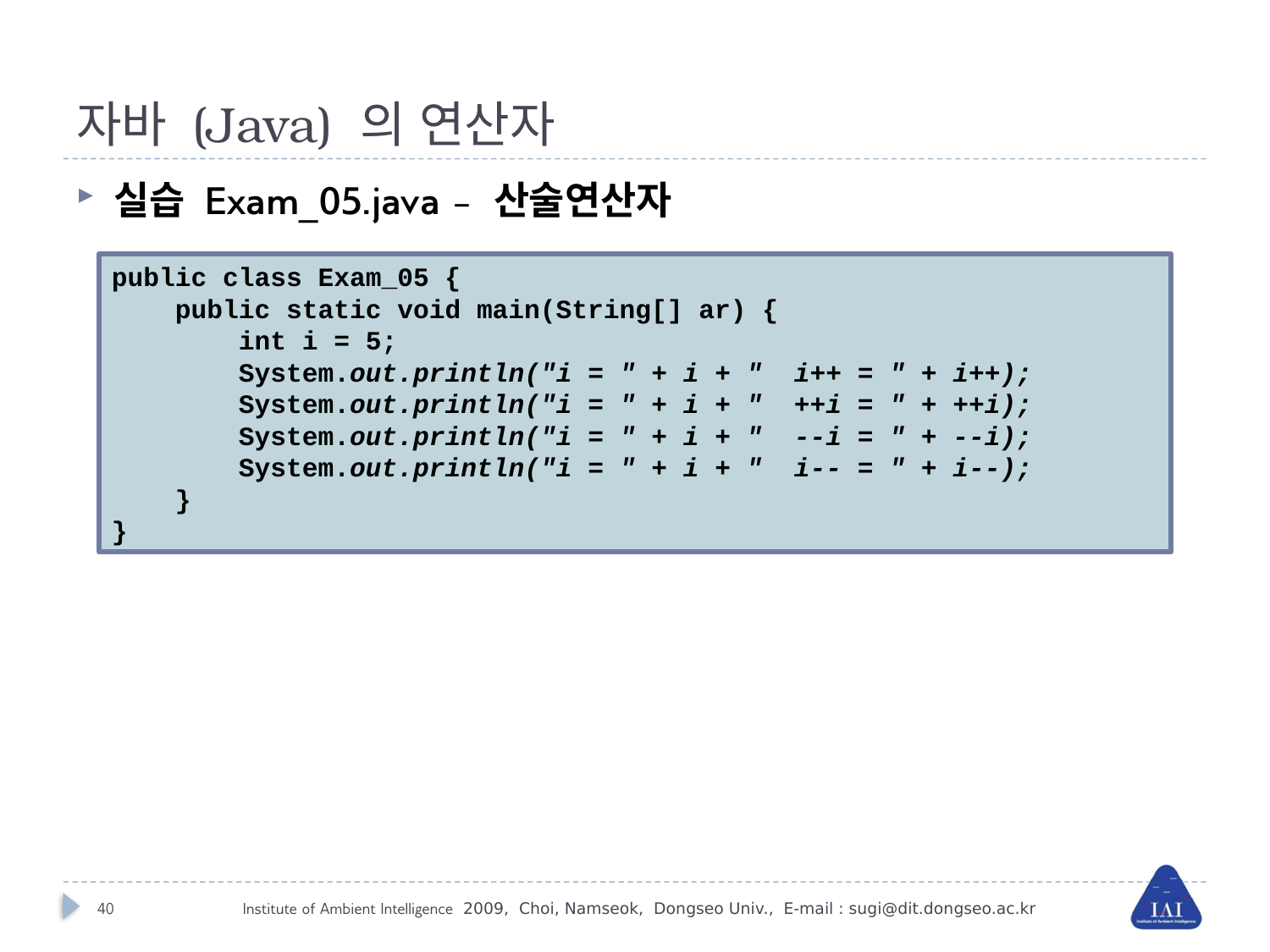

# 자바 (Java) 의 연산자
실습 Exam_05.java – 산술연산자

public class Exam_05 {
public static void main(String[] ar) {
int i = 5;
System.out.println("i = " + i + "  i++ = " + i++);
System.out.println("i = " + i + "  ++i = " + ++i);
System.out.println("i = " + i + "  --i = " + --i);
System.out.println("i = " + i + "  i-- = " + i--);
}
}